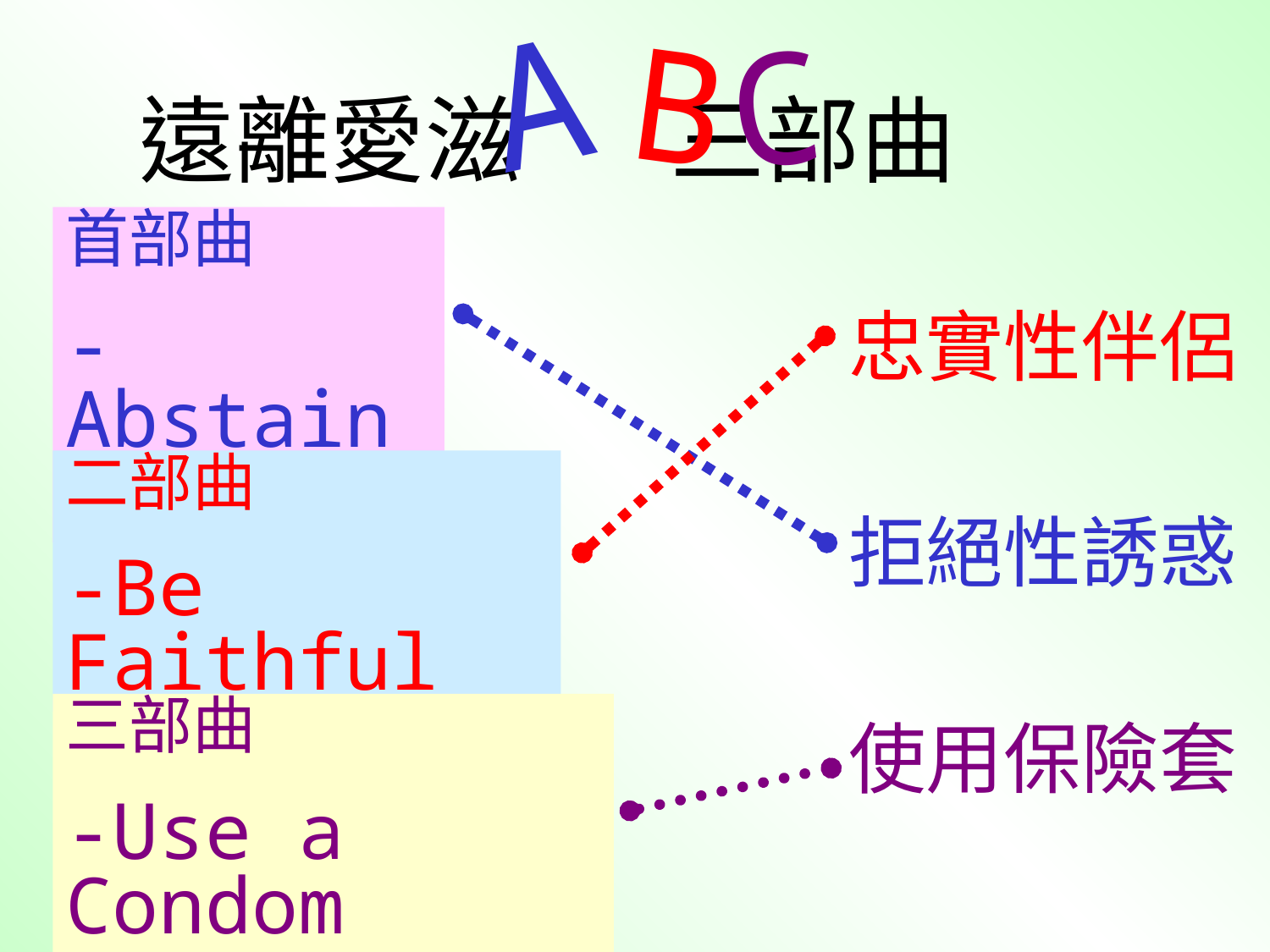

B
C
A
遠離愛滋       三部曲
首部曲
-Abstain
忠實性伴侶
拒絕性誘惑
使用保險套

二部曲
-Be Faithful
三部曲
-Use a Condom